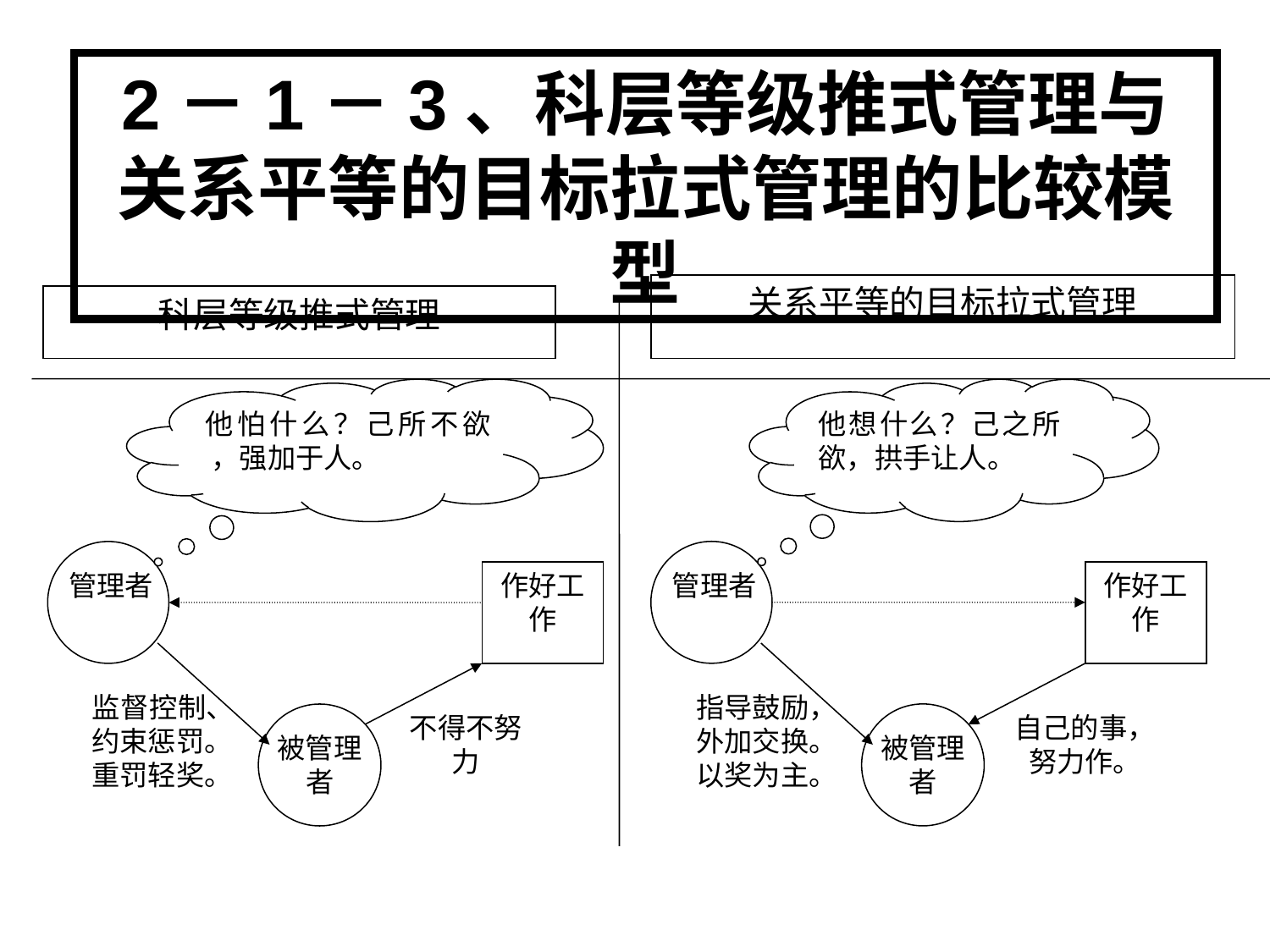

2－1－3、科层等级推式管理与关系平等的目标拉式管理的比较模型
关系平等的目标拉式管理
科层等级推式管理

他怕什么？己所不欲 ，强加于人。
他想什么？己之所欲，拱手让人。

管理者
作好工作

指导鼓励，外加交换。以奖为主。

自己的事，努力作。
被管理者

管理者
作好工作

监督控制、约束惩罚。
重罚轻奖。

不得不努力
被管理者